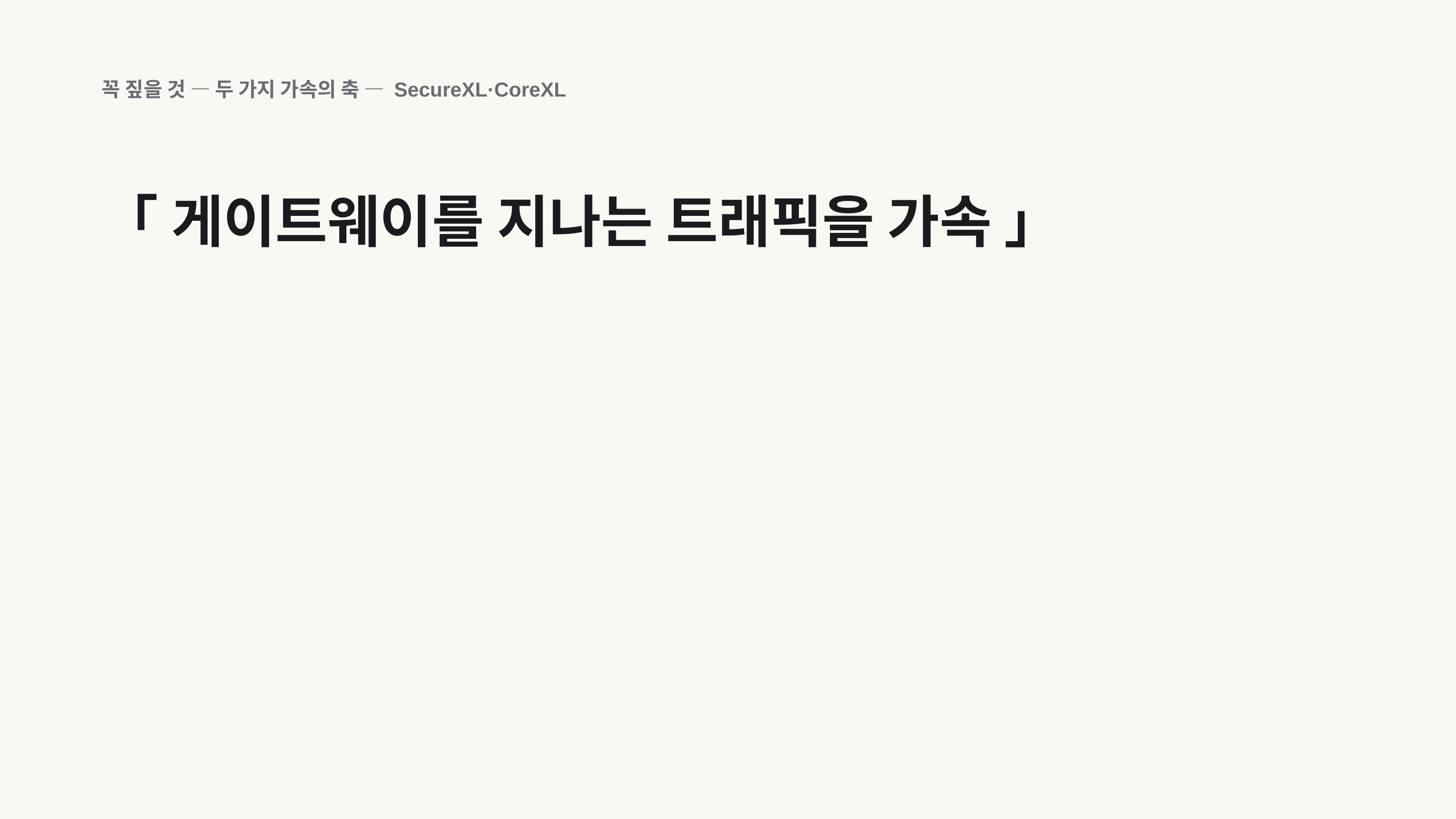

꼭 짚을 것 — 두 가지 가속의 축 — SecureXL·CoreXL
「 게이트웨이를 지나는 트래픽을 가속 」